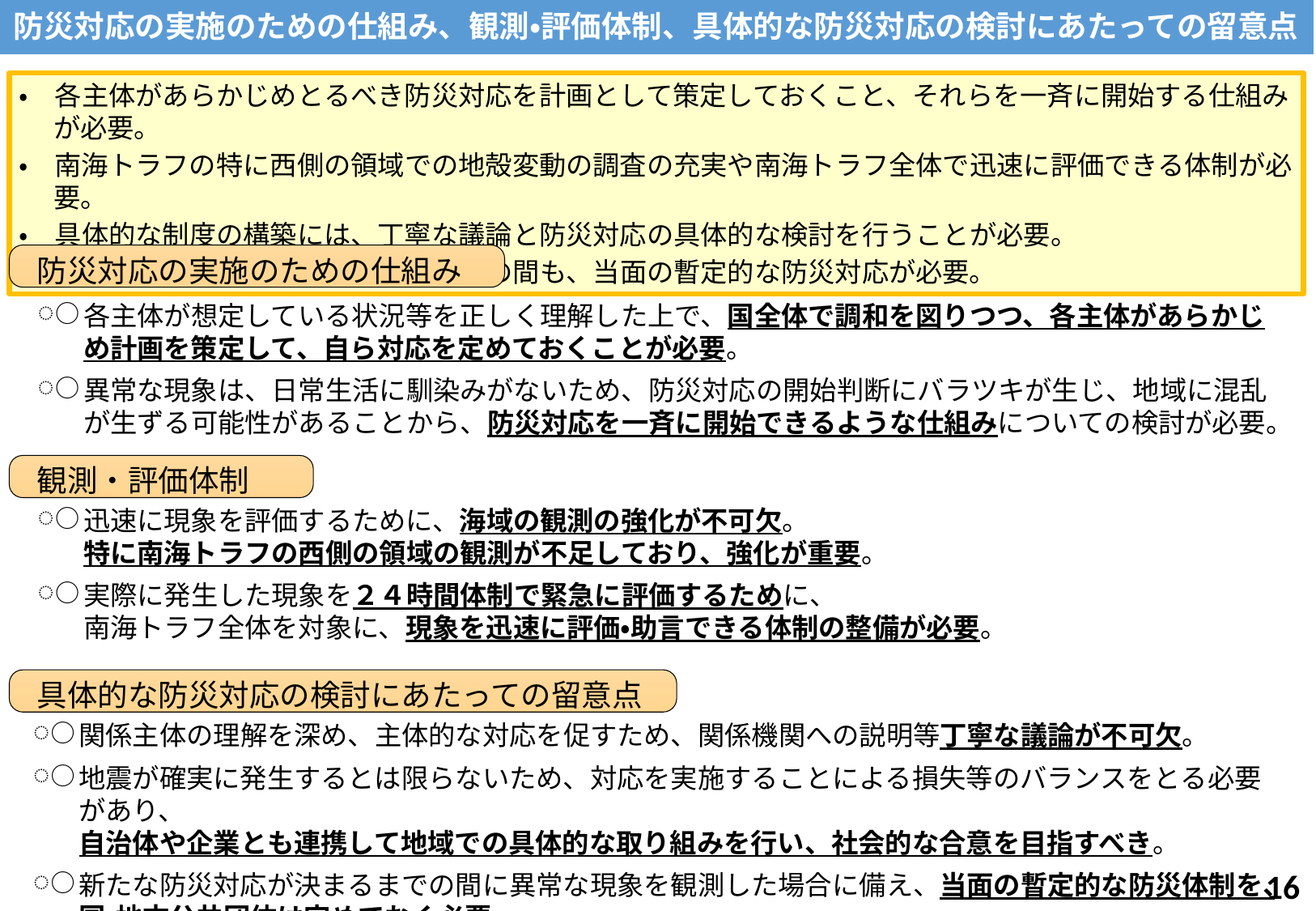

防災対応の実施のための仕組み、観測・評価体制、具体的な防災対応の検討にあたっての留意点
・　各主体があらかじめとるべき防災対応を計画として策定しておくこと、それらを一斉に開始する仕組みが必要。
・　南海トラフの特に西側の領域での地殻変動の調査の充実や南海トラフ全体で迅速に評価できる体制が必要。
・　具体的な制度の構築には、丁寧な議論と防災対応の具体的な検討を行うことが必要。
     また、新たな防災対応が決まるまでの間も、当面の暫定的な防災対応が必要。
防災対応の実施のための仕組み
各主体が想定している状況等を正しく理解した上で、国全体で調和を図りつつ、各主体があらかじめ計画を策定して、自ら対応を定めておくことが必要。
異常な現象は、日常生活に馴染みがないため、防災対応の開始判断にバラツキが生じ、地域に混乱が生ずる可能性があることから、防災対応を一斉に開始できるような仕組みについての検討が必要。
観測・評価体制
迅速に現象を評価するために、海域の観測の強化が不可欠。
特に南海トラフの西側の領域の観測が不足しており、強化が重要。
実際に発生した現象を２４時間体制で緊急に評価するために、
南海トラフ全体を対象に、現象を迅速に評価・助言できる体制の整備が必要。
具体的な防災対応の検討にあたっての留意点
関係主体の理解を深め、主体的な対応を促すため、関係機関への説明等丁寧な議論が不可欠。
地震が確実に発生するとは限らないため、対応を実施することによる損失等のバランスをとる必要があり、
自治体や企業とも連携して地域での具体的な取り組みを行い、社会的な合意を目指すべき。
新たな防災対応が決まるまでの間に異常な現象を観測した場合に備え、当面の暫定的な防災体制を、国・地方公共団体は定めておく必要。
16